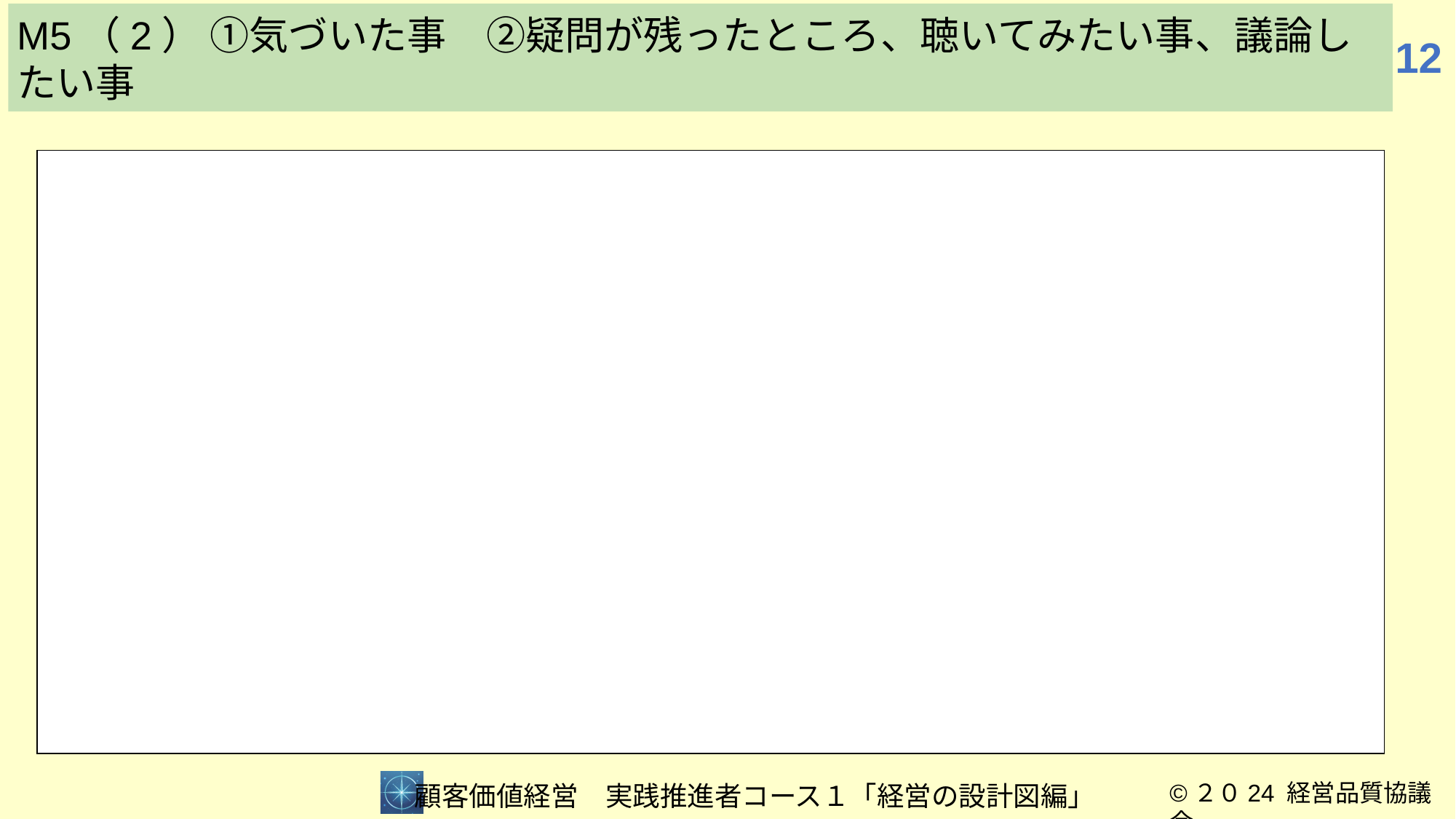

M5（2） ①気づいた事　②疑問が残ったところ、聴いてみたい事、議論したい事
12
|  |
| --- |
　　顧客価値経営　実践推進者コース１「経営の設計図編」